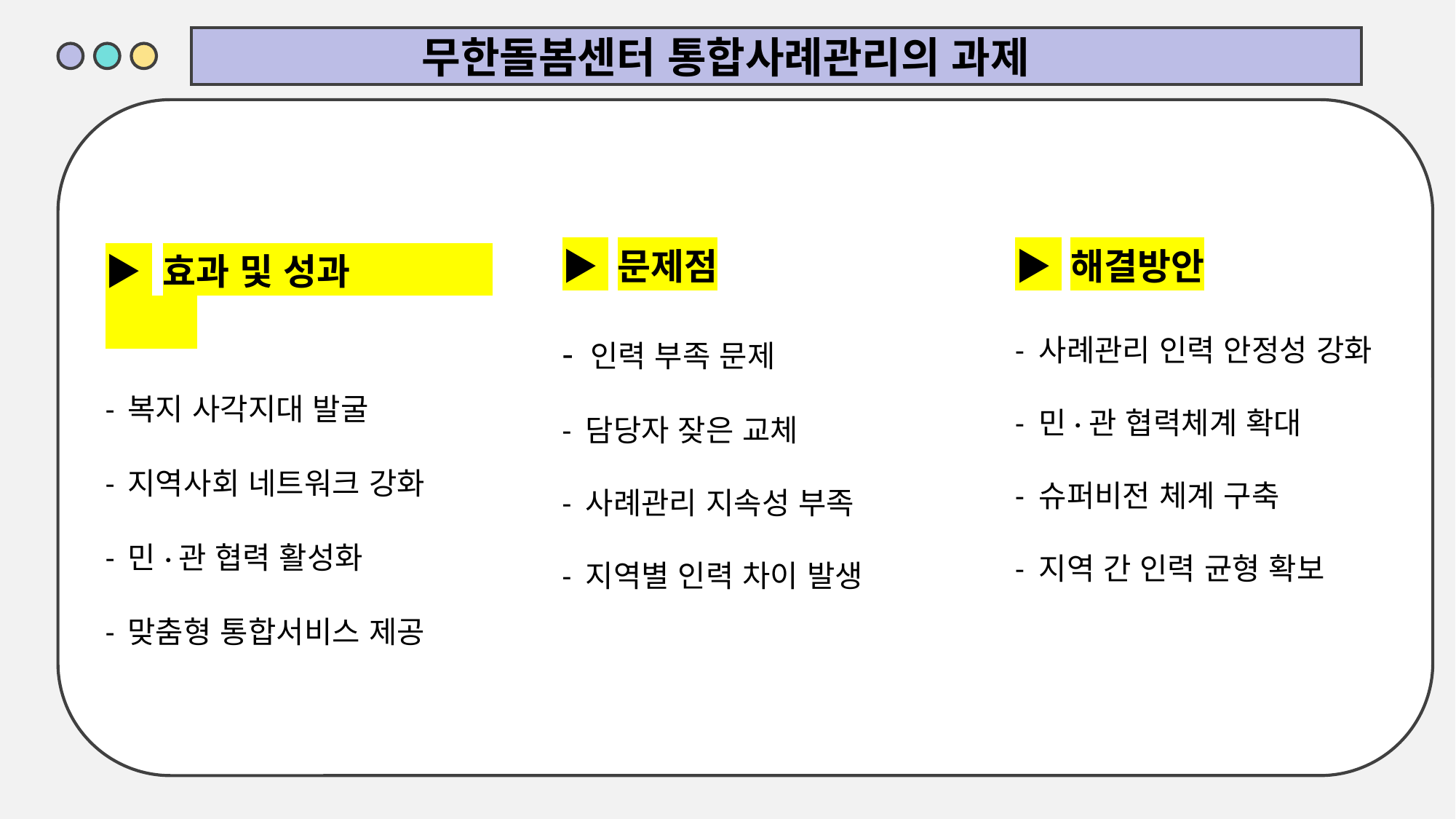

무한돌봄센터 통합사례관리의 과제

|  |
| --- |
| ▶ 효과 및 성과 - 복지 사각지대 발굴 - 지역사회 네트워크 강화 - 민·관 협력 활성화 - 맞춤형 통합서비스 제공 |
▶ 문제점

- 인력 부족 문제

- 담당자 잦은 교체

- 사례관리 지속성 부족

- 지역별 인력 차이 발생
▶ 해결방안

- 사례관리 인력 안정성 강화

- 민·관 협력체계 확대

- 슈퍼비전 체계 구축

- 지역 간 인력 균형 확보